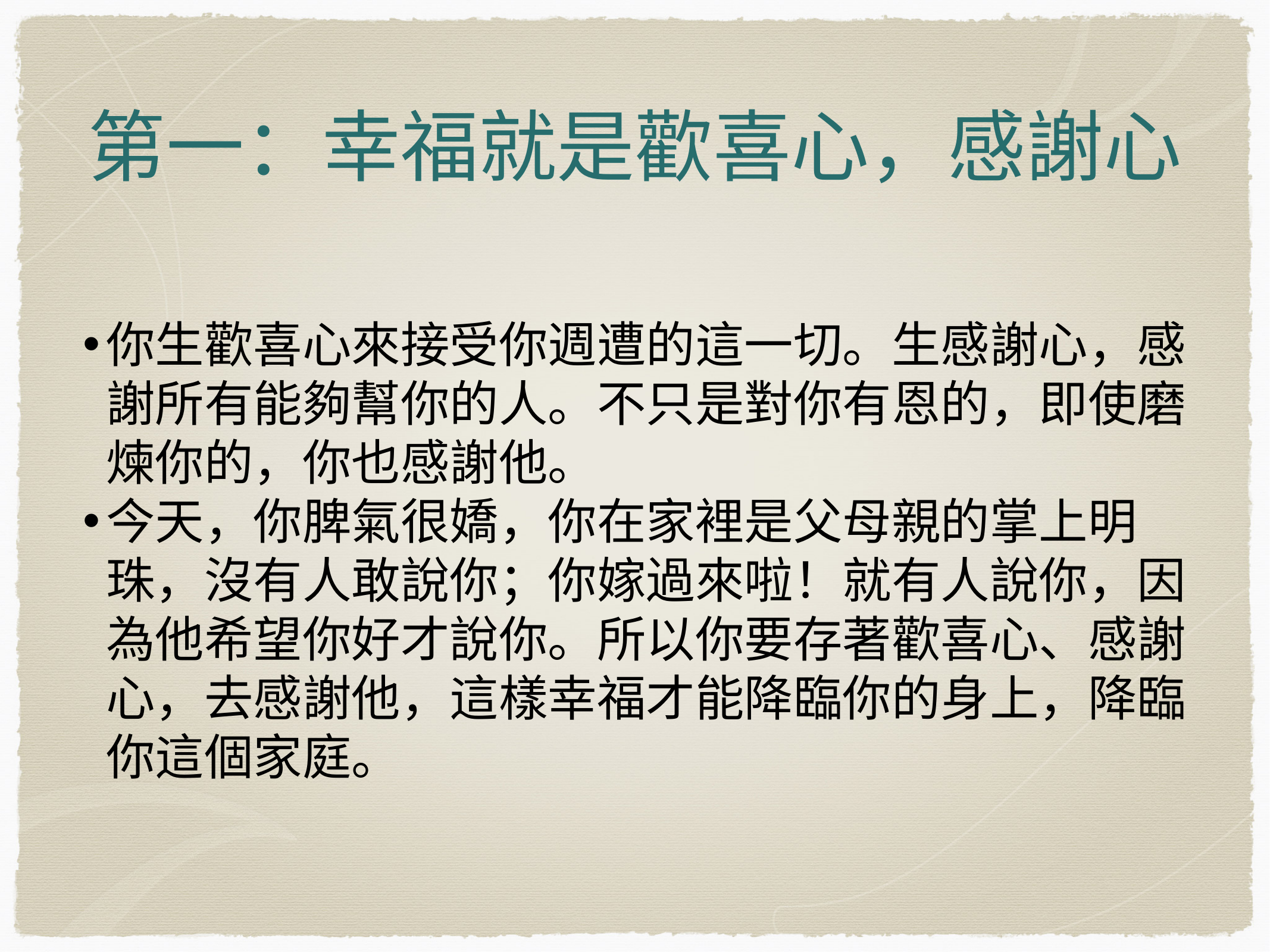

# 第一：幸福就是歡喜心，感謝心
你生歡喜心來接受你週遭的這一切。生感謝心，感謝所有能夠幫你的人。不只是對你有恩的，即使磨煉你的，你也感謝他。
今天，你脾氣很嬌，你在家裡是父母親的掌上明珠，沒有人敢說你；你嫁過來啦！就有人說你，因為他希望你好才說你。所以你要存著歡喜心、感謝心，去感謝他，這樣幸福才能降臨你的身上，降臨你這個家庭。